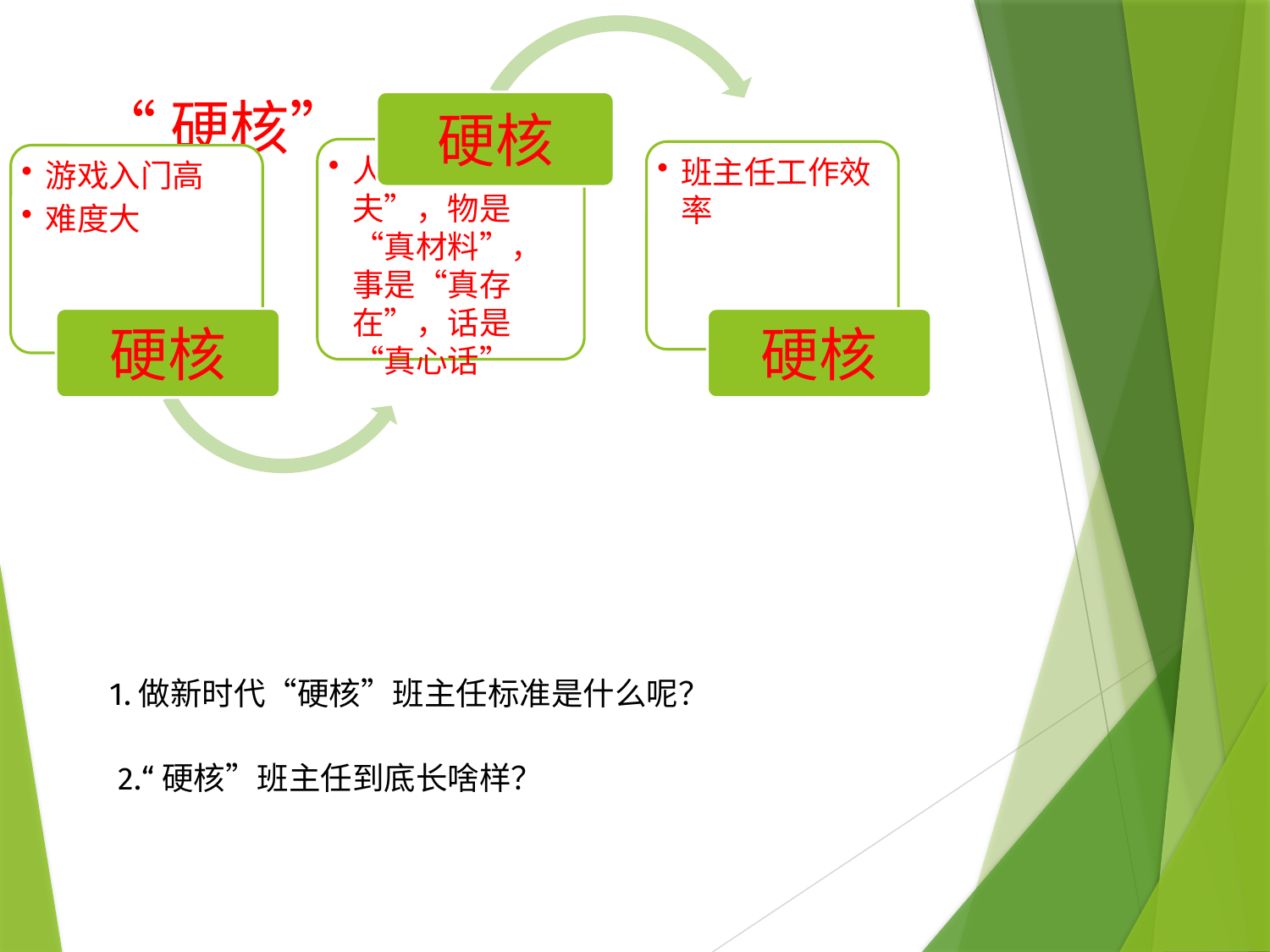

# “硬核”
游戏入门高
难度大
硬核
人有“真功夫”，物是“真材料”，事是“真存在”，话是“真心话”
硬核
班主任工作效率
硬核
1.做新时代“硬核”班主任标准是什么呢？
2.“硬核”班主任到底长啥样？